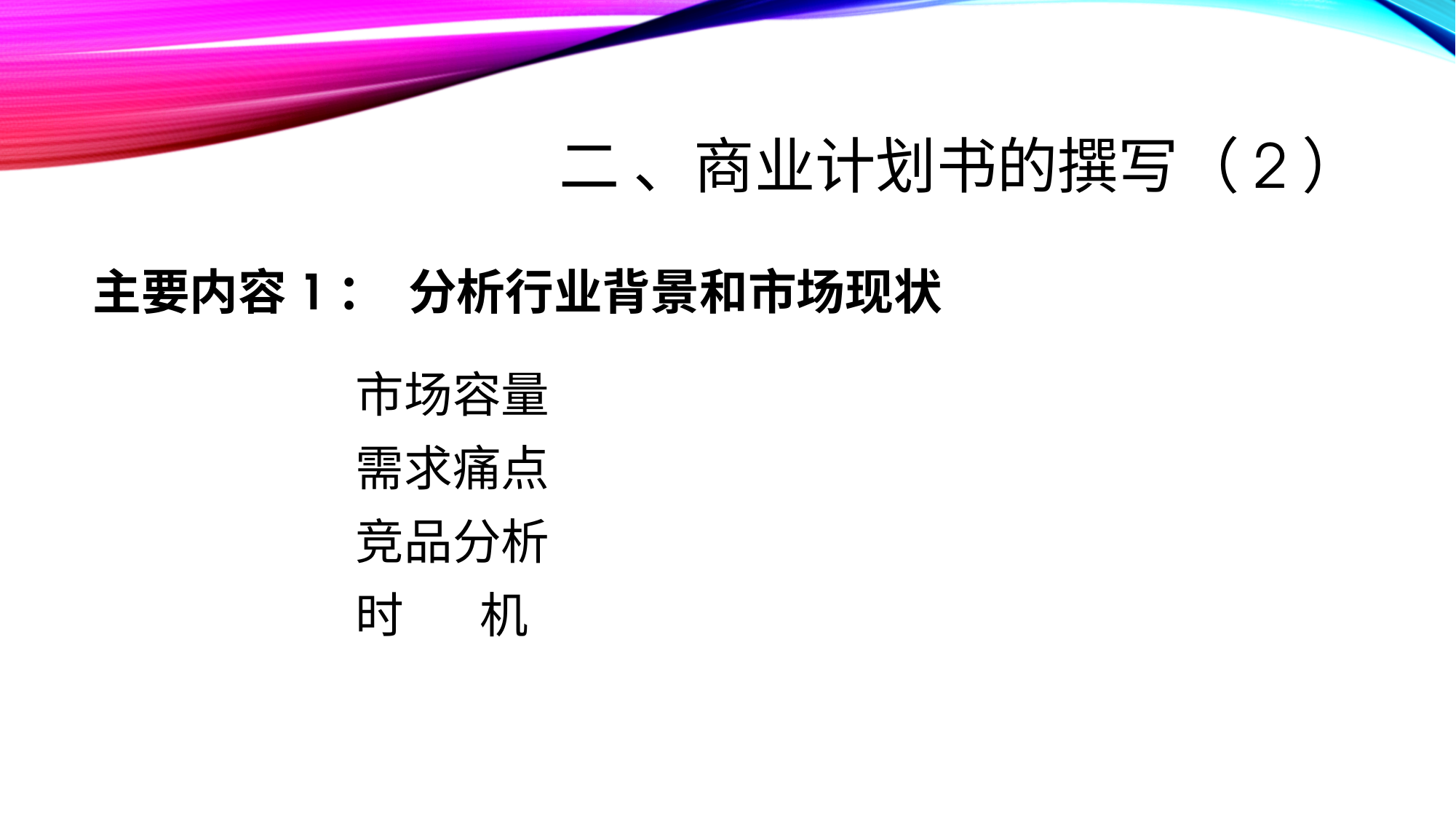

# 二 、商业计划书的撰写（2）
主要内容1：  分析行业背景和市场现状
                       市场容量
                       需求痛点
                       竞品分析
                       时       机